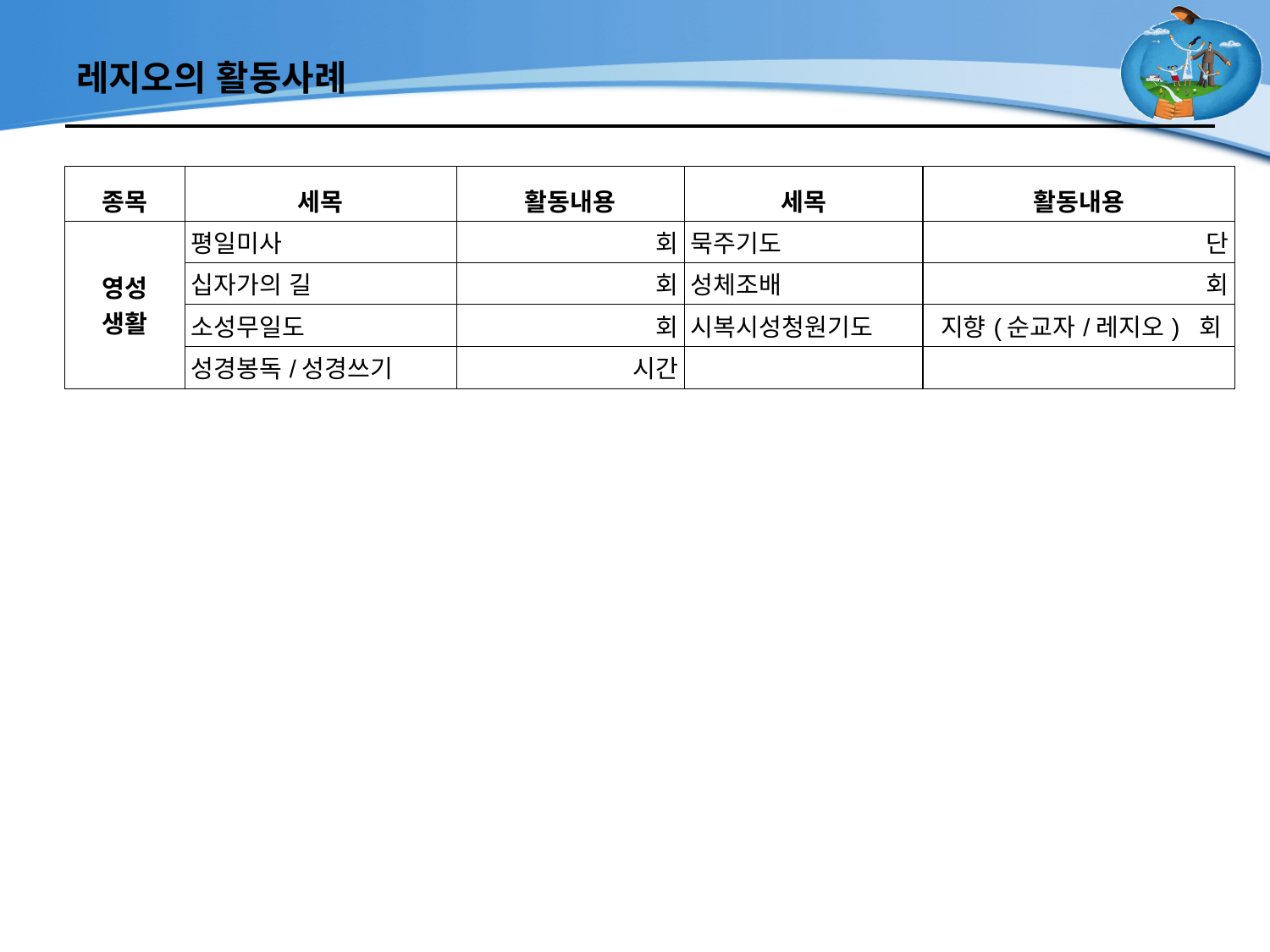

# 레지오의 활동사례
| 종목 | 세목 | 활동내용 | 세목 | 활동내용 |
| --- | --- | --- | --- | --- |
| 영성 생활 | 평일미사 | 회 | 묵주기도 | 단 |
|  | 십자가의 길 | 회 | 성체조배 | 회 |
|  | 소성무일도 | 회 | 시복시성청원기도 | 지향(순교자/레지오) 회 |
|  | 성경봉독/성경쓰기 | 시간 |  |  |